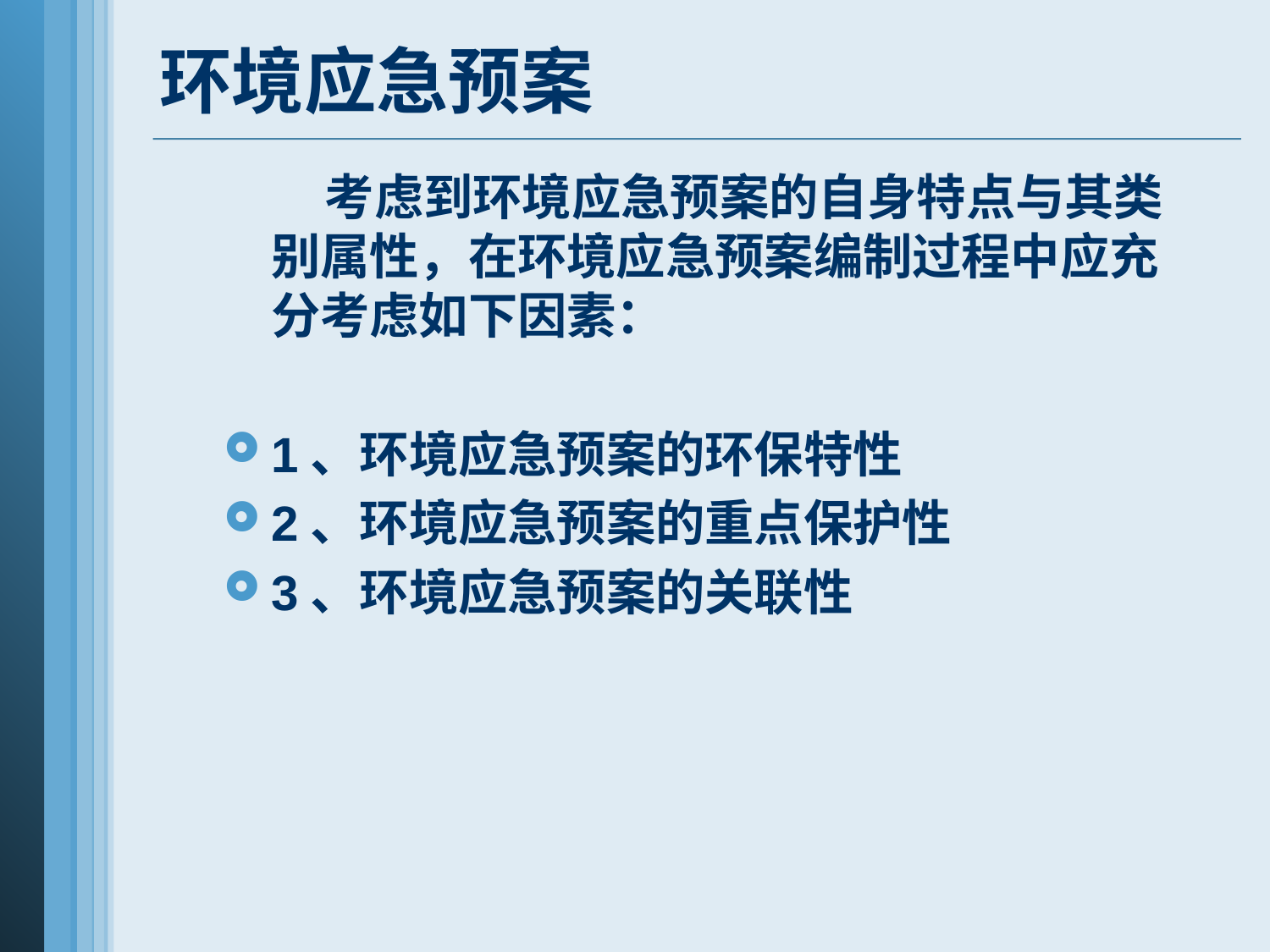

环境应急预案
        考虑到环境应急预案的自身特点与其类别属性，在环境应急预案编制过程中应充分考虑如下因素：

1、环境应急预案的环保特性
2、环境应急预案的重点保护性
3、环境应急预案的关联性